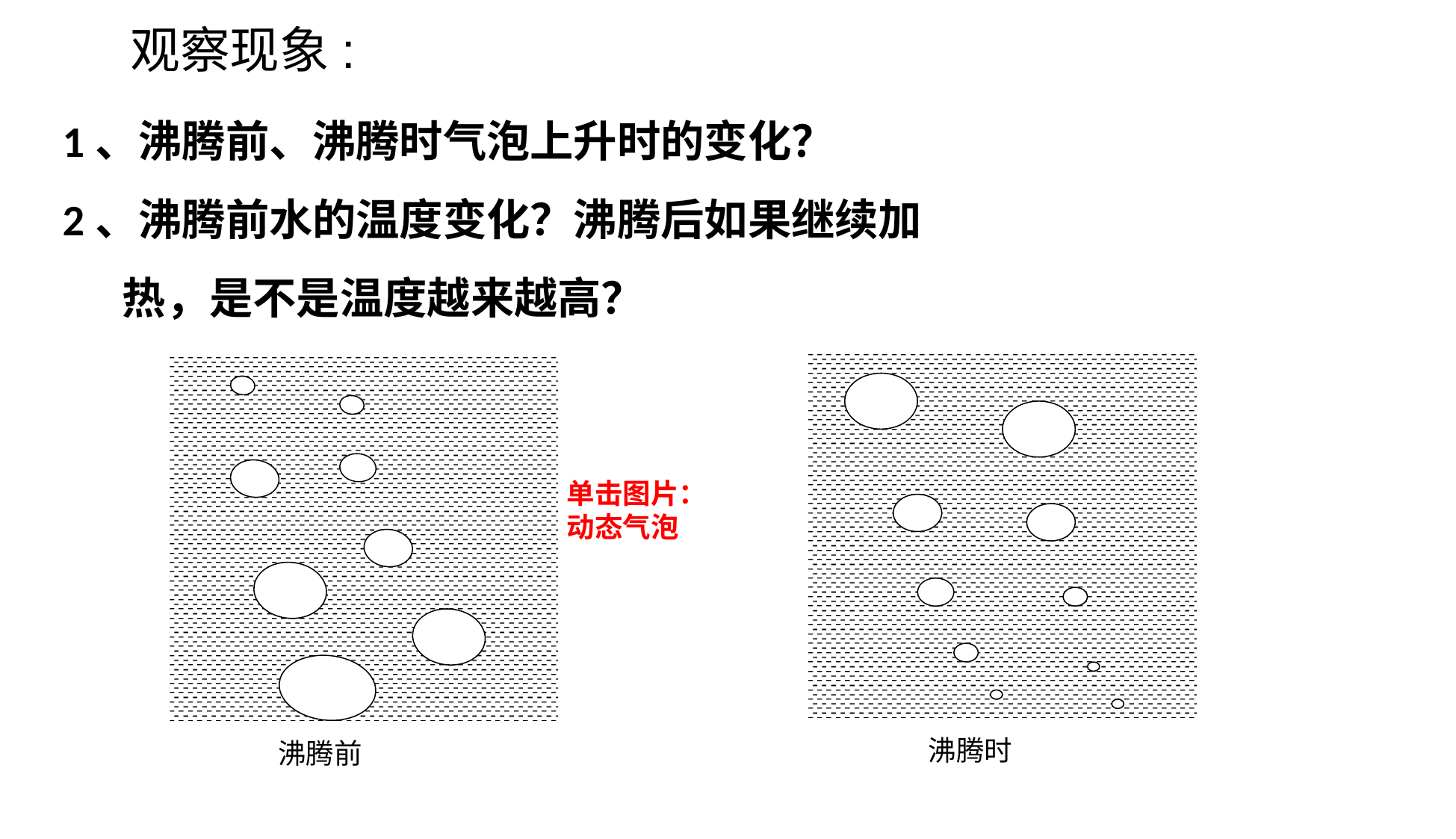

观察现象:
1、沸腾前、沸腾时气泡上升时的变化？
2、沸腾前水的温度变化？沸腾后如果继续加
     热，是不是温度越来越高？

沸腾时

沸腾前
单击图片：
动态气泡